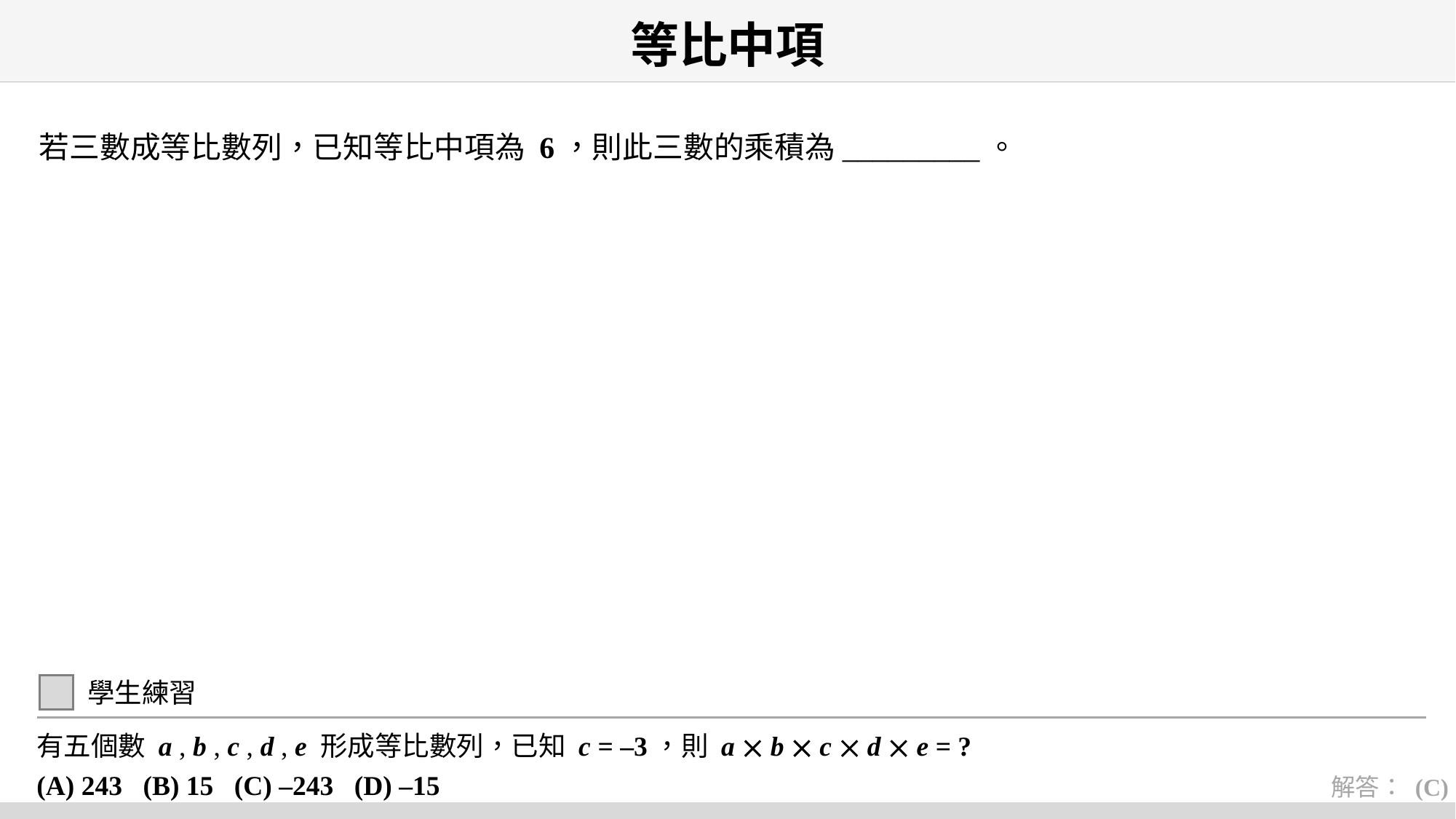

# 等比中項
若三數成等比數列，已知等比中項為 6，則此三數的乘積為_________。
學生練習

有五個數 a , b , c , d , e 形成等比數列，已知 c = –3，則 a × b × c × d × e = ?
(A) 243   (B) 15   (C) –243   (D) –15
解答： (C)